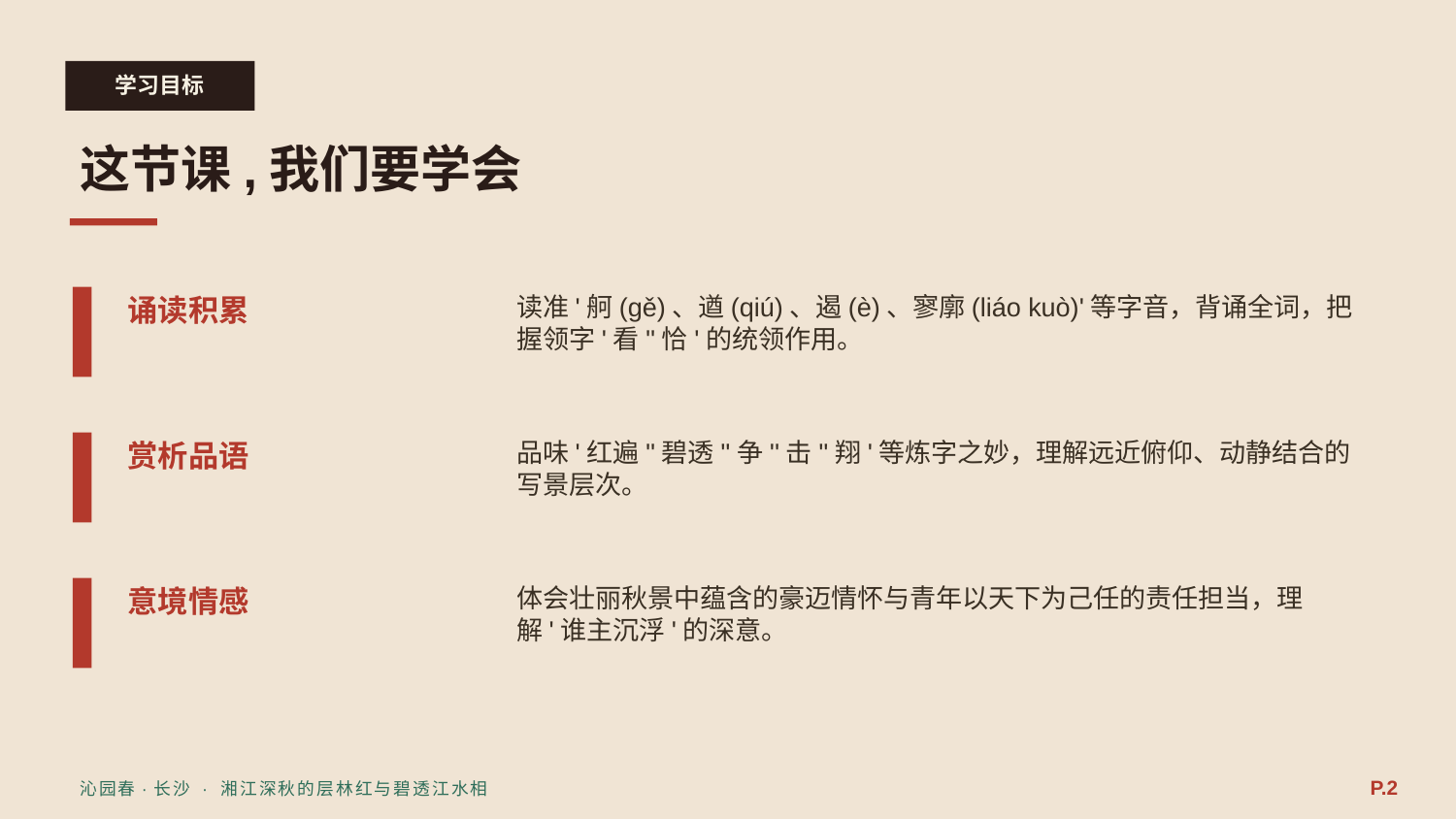

学习目标

这节课,我们要学会

诵读积累
读准'舸(gě)、遒(qiú)、遏(è)、寥廓(liáo kuò)'等字音，背诵全词，把握领字'看''恰'的统领作用。

赏析品语
品味'红遍''碧透''争''击''翔'等炼字之妙，理解远近俯仰、动静结合的写景层次。

意境情感
体会壮丽秋景中蕴含的豪迈情怀与青年以天下为己任的责任担当，理解'谁主沉浮'的深意。

P.2
沁园春·长沙 · 湘江深秋的层林红与碧透江水相